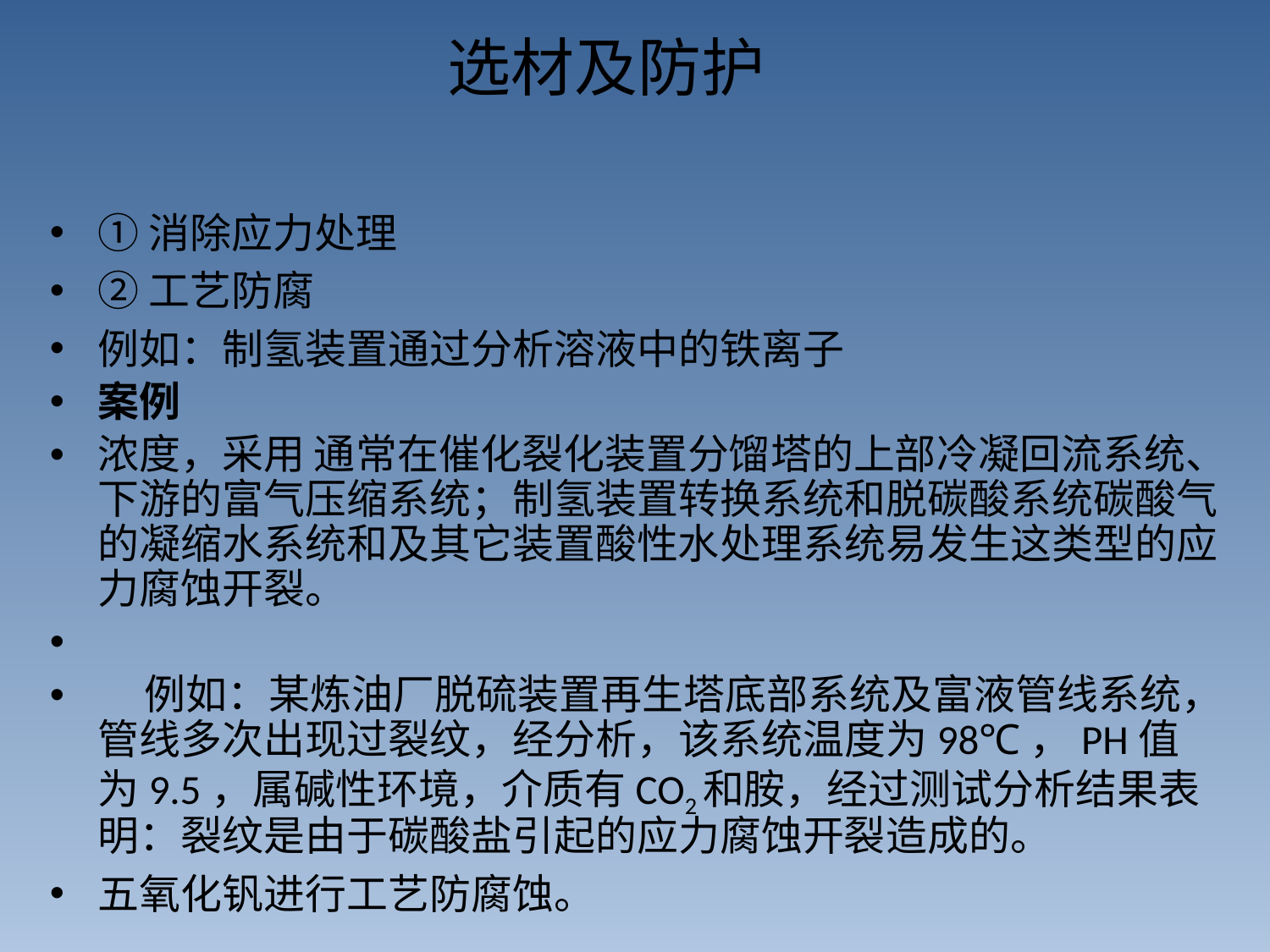

# 选材及防护
①消除应力处理
②工艺防腐
例如：制氢装置通过分析溶液中的铁离子
案例
浓度，采用 通常在催化裂化装置分馏塔的上部冷凝回流系统、下游的富气压缩系统；制氢装置转换系统和脱碳酸系统碳酸气的凝缩水系统和及其它装置酸性水处理系统易发生这类型的应力腐蚀开裂。

    例如：某炼油厂脱硫装置再生塔底部系统及富液管线系统，管线多次出现过裂纹，经分析，该系统温度为98℃，PH值为9.5，属碱性环境，介质有CO2和胺，经过测试分析结果表明：裂纹是由于碳酸盐引起的应力腐蚀开裂造成的。
五氧化钒进行工艺防腐蚀。